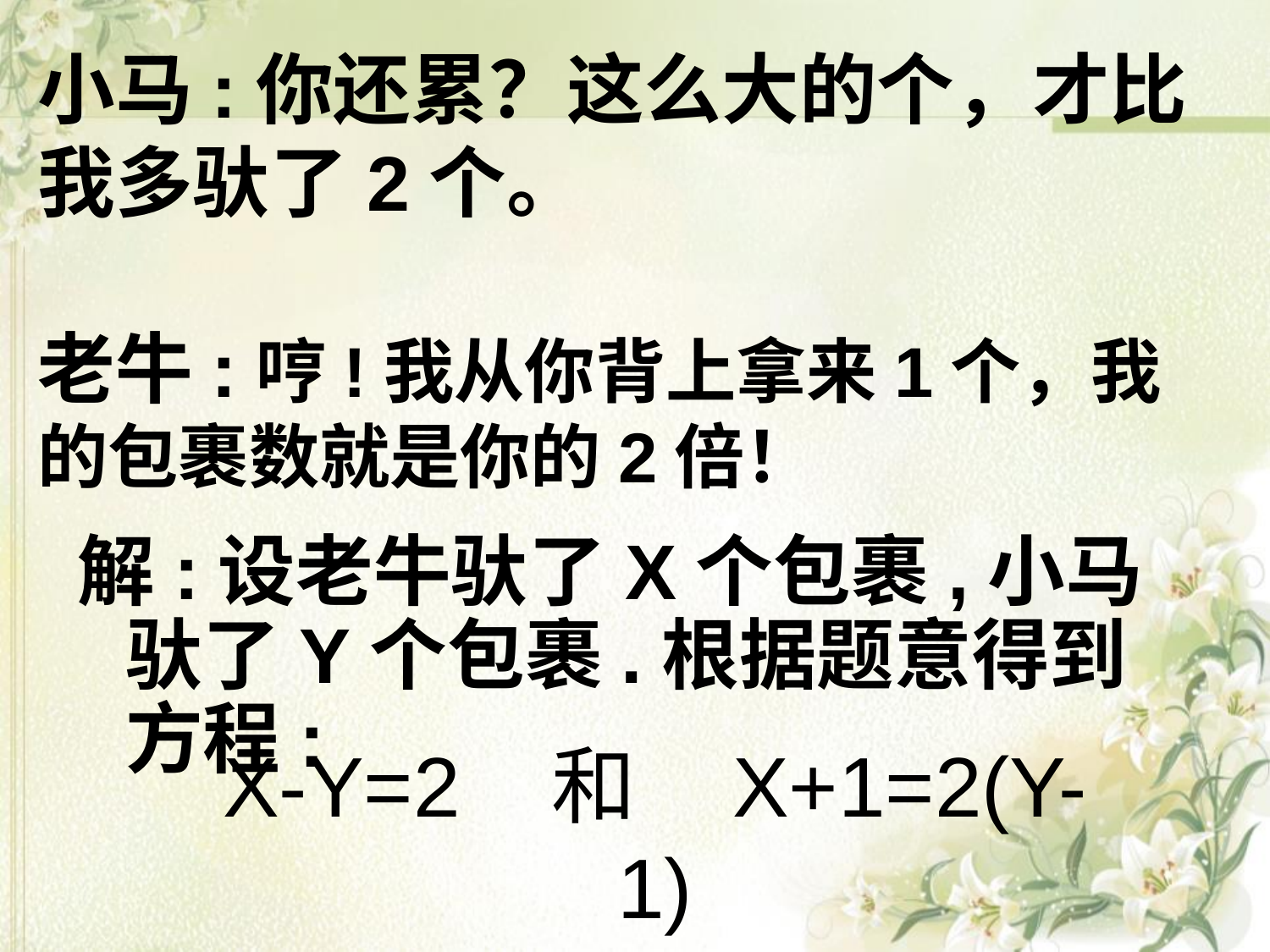

# 小马:你还累？这么大的个，才比我多驮了2个。 老牛:哼!我从你背上拿来1个，我的包裹数就是你的2倍！
解:设老牛驮了X个包裹,小马驮了Y个包裹.根据题意得到方程:

X-Y=2   和    X+1=2(Y-1)